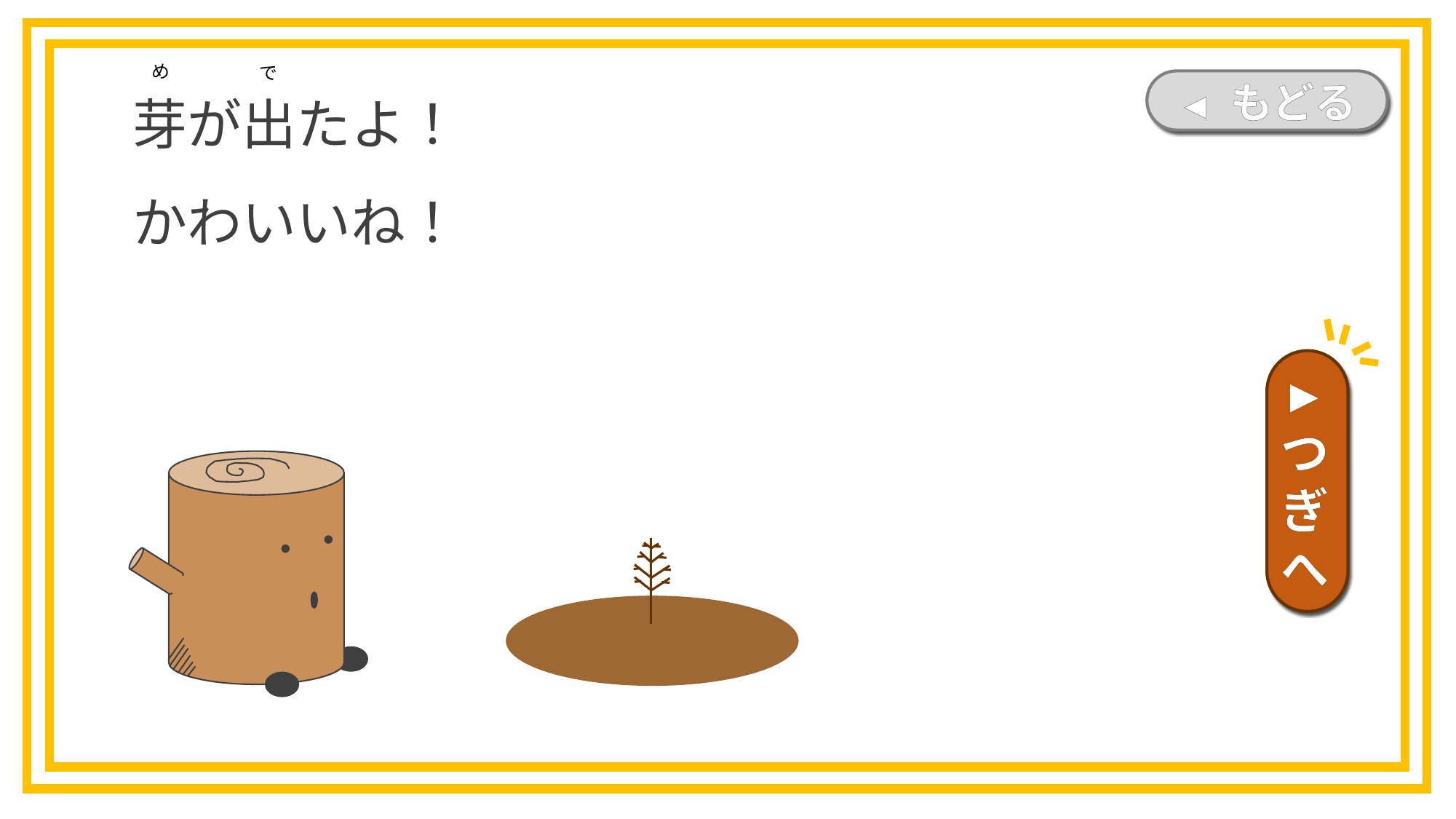

芽が出たよ！
かわいいね！
め
で
◄ もどる

►つぎへ